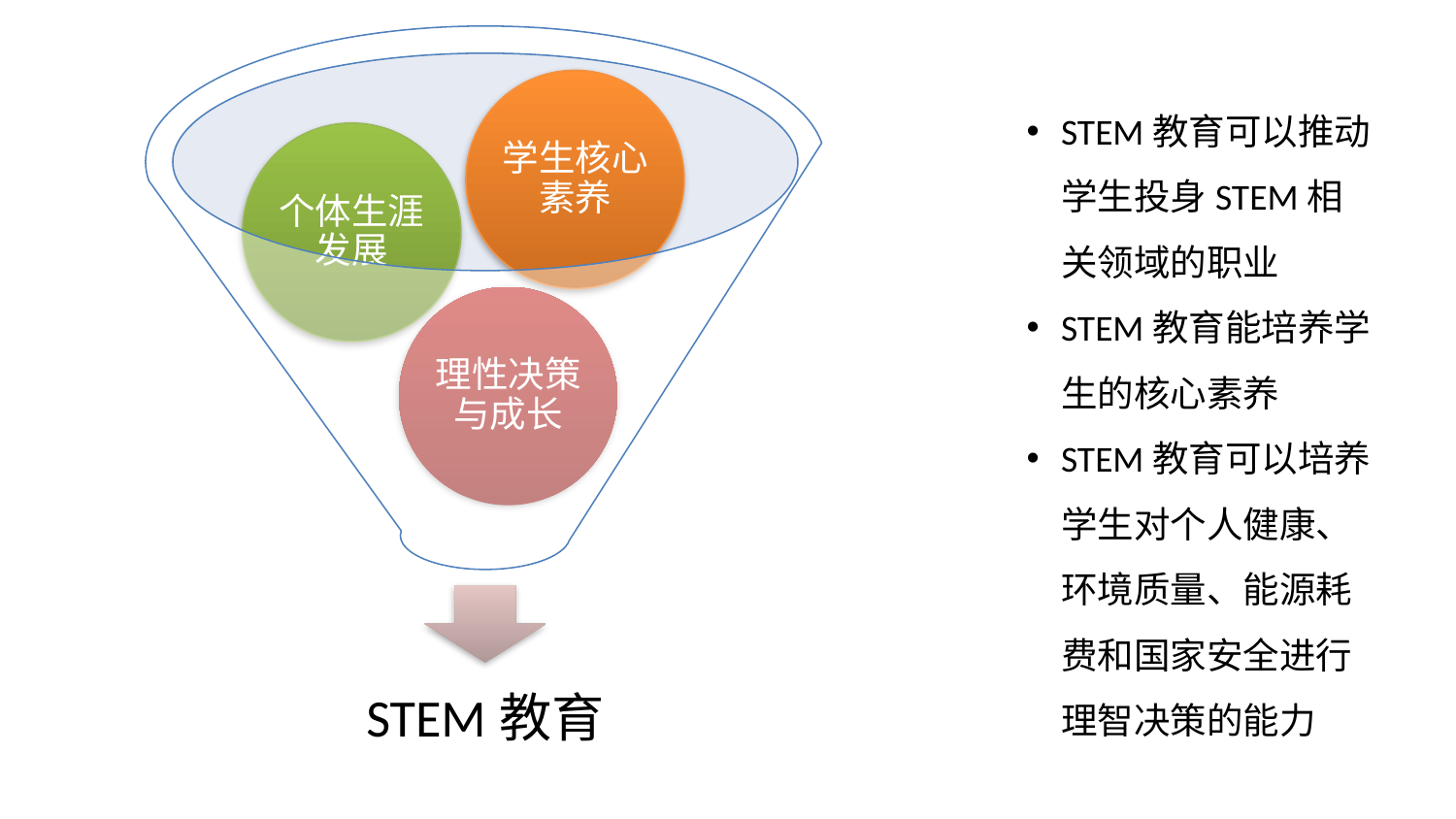

STEM教育
理性决策与成长
个体生涯发展
学生核心素养
STEM教育可以推动学生投身STEM相关领域的职业
STEM教育能培养学生的核心素养
STEM教育可以培养学生对个人健康、环境质量、能源耗费和国家安全进行理智决策的能力